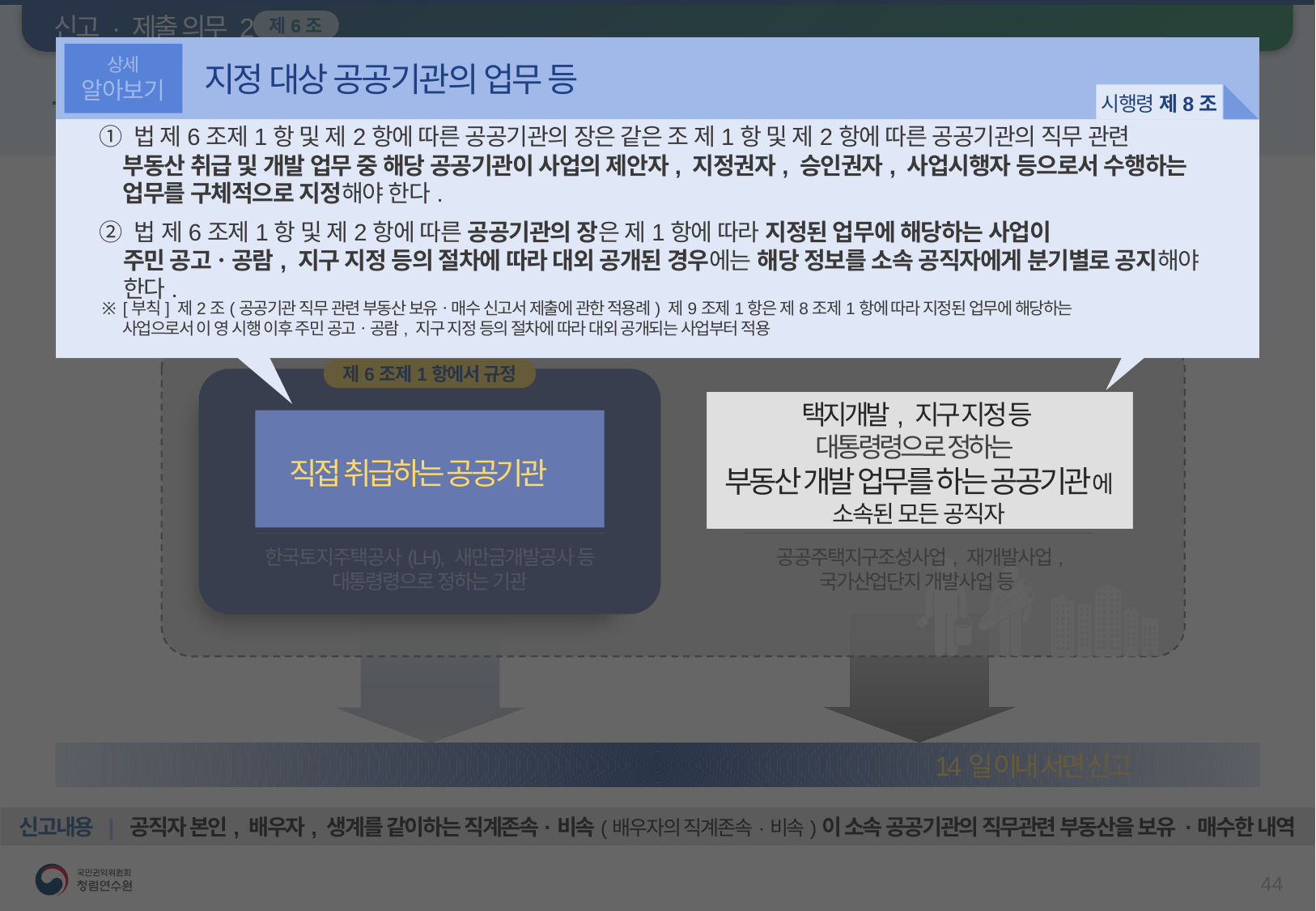

신고 · 제출 의무 2
개요

조치

예시

공공기관 직무 관련 부동산 보유·매수 신고
제6조

상세
알아보기
지정 대상 공공기관의 업무 등
시행령 제8조

① 법 제6조제1항 및 제2항에 따른 공공기관의 장은 같은 조 제1항 및 제2항에 따른 공공기관의 직무 관련
부동산 취급 및 개발 업무 중 해당 공공기관이 사업의 제안자, 지정권자, 승인권자, 사업시행자 등으로서 수행하는 업무를 구체적으로 지정해야 한다.
② 법 제6조제1항 및 제2항에 따른 공공기관의 장은 제1항에 따라 지정된 업무에 해당하는 사업이
주민 공고ㆍ공람, 지구 지정 등의 절차에 따라 대외 공개된 경우에는 해당 정보를 소속 공직자에게 분기별로 공지해야 한다.

공직자(배우자, 생계를 같이하는 직계존속·비속 등 포함)가
업무 관련 부동산을 보유·매수하는 경우, 그 사실을 소속기관장에게 신고
※  [부칙] 제2조(공공기관 직무 관련 부동산 보유ㆍ매수 신고서 제출에 관한 적용례) 제9조제1항은 제8조제1항에 따라 지정된 업무에 해당하는 사업으로서 이 영 시행 이후 주민 공고ㆍ공람, 지구 지정 등의 절차에 따라 대외 공개되는 사업부터 적용
제6조제2항에서 규정

제6조제1항에서 규정

택지개발, 지구 지정 등
대통령령으로 정하는
부동산 개발 업무를 하는 공공기관에
소속된 모든 공직자
부동산을
직접 취급하는 공공기관에
소속된 모든 공직자
한국토지주택공사(LH), 새만금개발공사 등 대통령령으로 정하는 기관
공공주택지구조성사업, 재개발사업, 국가산업단지 개발사업 등

업무와 관련된 부동산을 보유한 사실을 알게 된 날 /  매수 후 등기를 완료한 날부터 14일 이내 서면 신고
신고내용  |  공직자 본인, 배우자, 생계를 같이하는 직계존속·비속(배우자의 직계존속·비속)이 소속 공공기관의 직무관련 부동산을 보유 ·매수한 내역
44